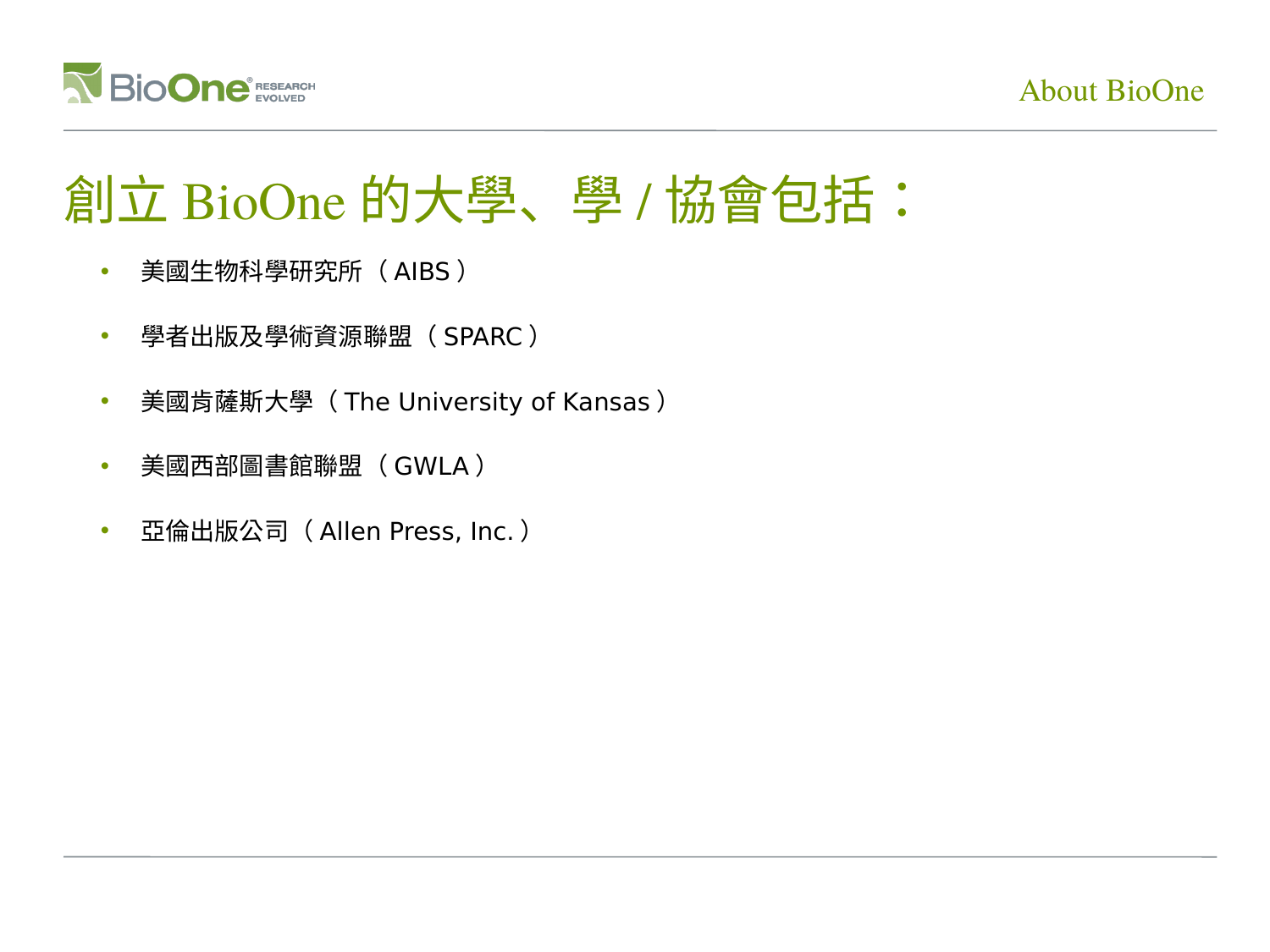

About BioOne
# 創立BioOne的大學、學/協會包括：
美國生物科學研究所（AIBS）
學者出版及學術資源聯盟（SPARC）
美國肯薩斯大學（The University of Kansas）
美國西部圖書館聯盟（GWLA）
亞倫出版公司（Allen Press, Inc.）